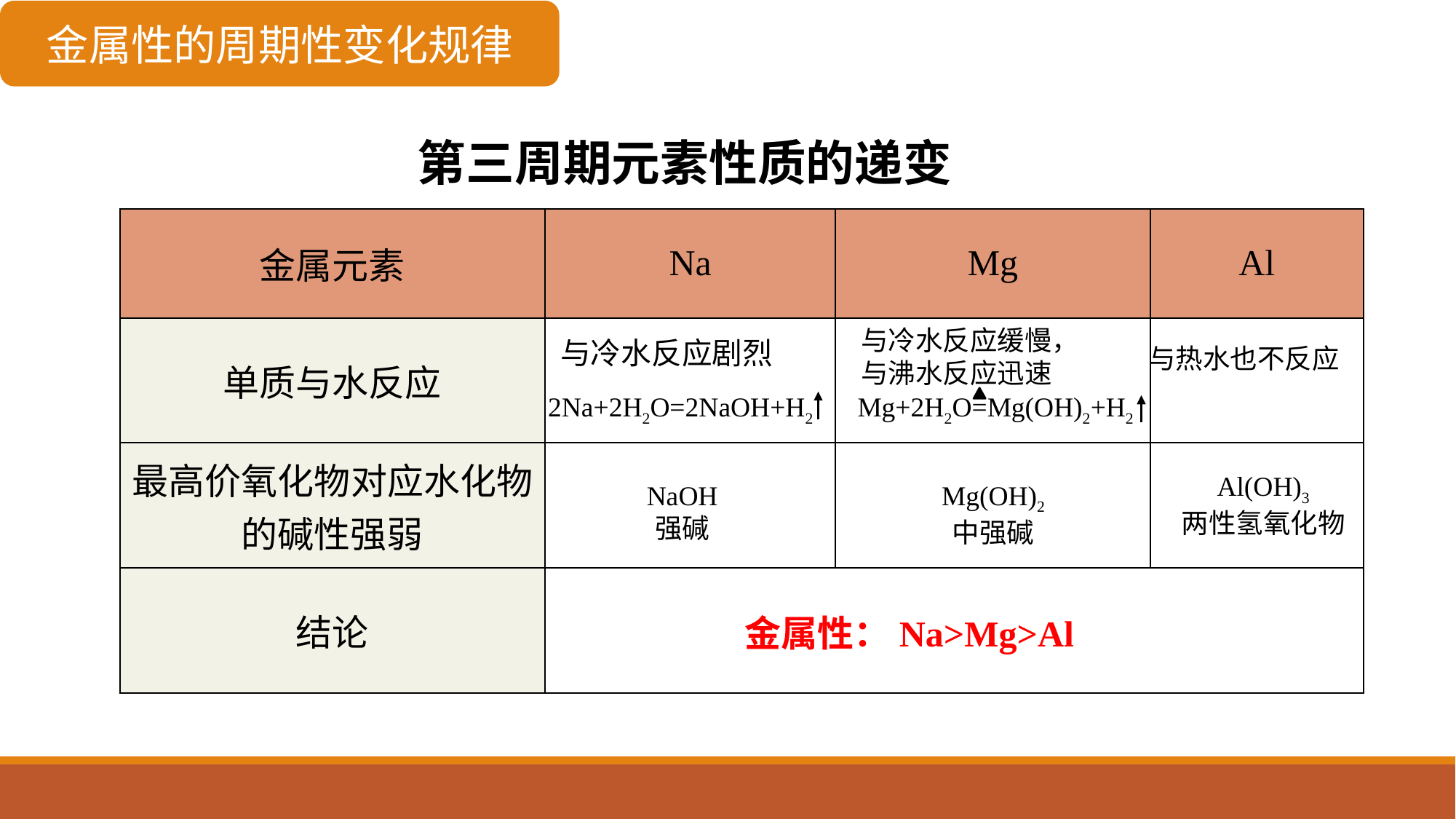

金属性的周期性变化规律
第三周期元素性质的递变
| 金属元素 | Na | Mg | Al |
| --- | --- | --- | --- |
| 单质与水反应 |  |  |  |
| 最高价氧化物对应水化物的碱性强弱 |  |  |  |
| 结论 |  |  |  |
与冷水反应缓慢，与沸水反应迅速

与冷水反应剧烈
与热水也不反应
2Na+2H2O=2NaOH+H2
Mg+2H2O=Mg(OH)2+H2

Al(OH)3
两性氢氧化物
Mg(OH)2
中强碱
NaOH
强碱
金属性：Na>Mg>Al